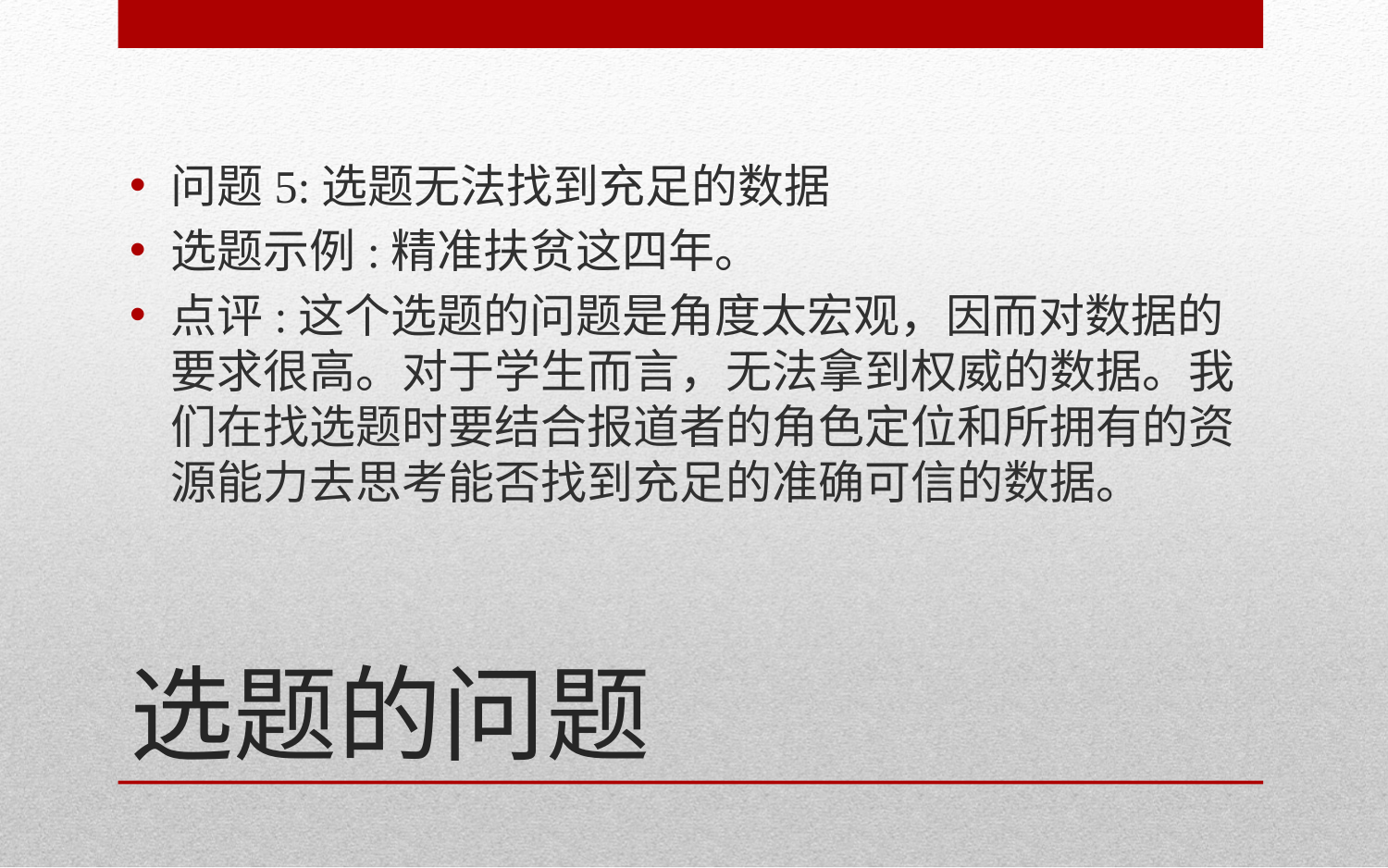

问题5:选题无法找到充足的数据
选题示例:精准扶贫这四年。
点评:这个选题的问题是角度太宏观，因而对数据的要求很高。对于学生而言，无法拿到权威的数据。我们在找选题时要结合报道者的角色定位和所拥有的资源能力去思考能否找到充足的准确可信的数据。
# 选题的问题